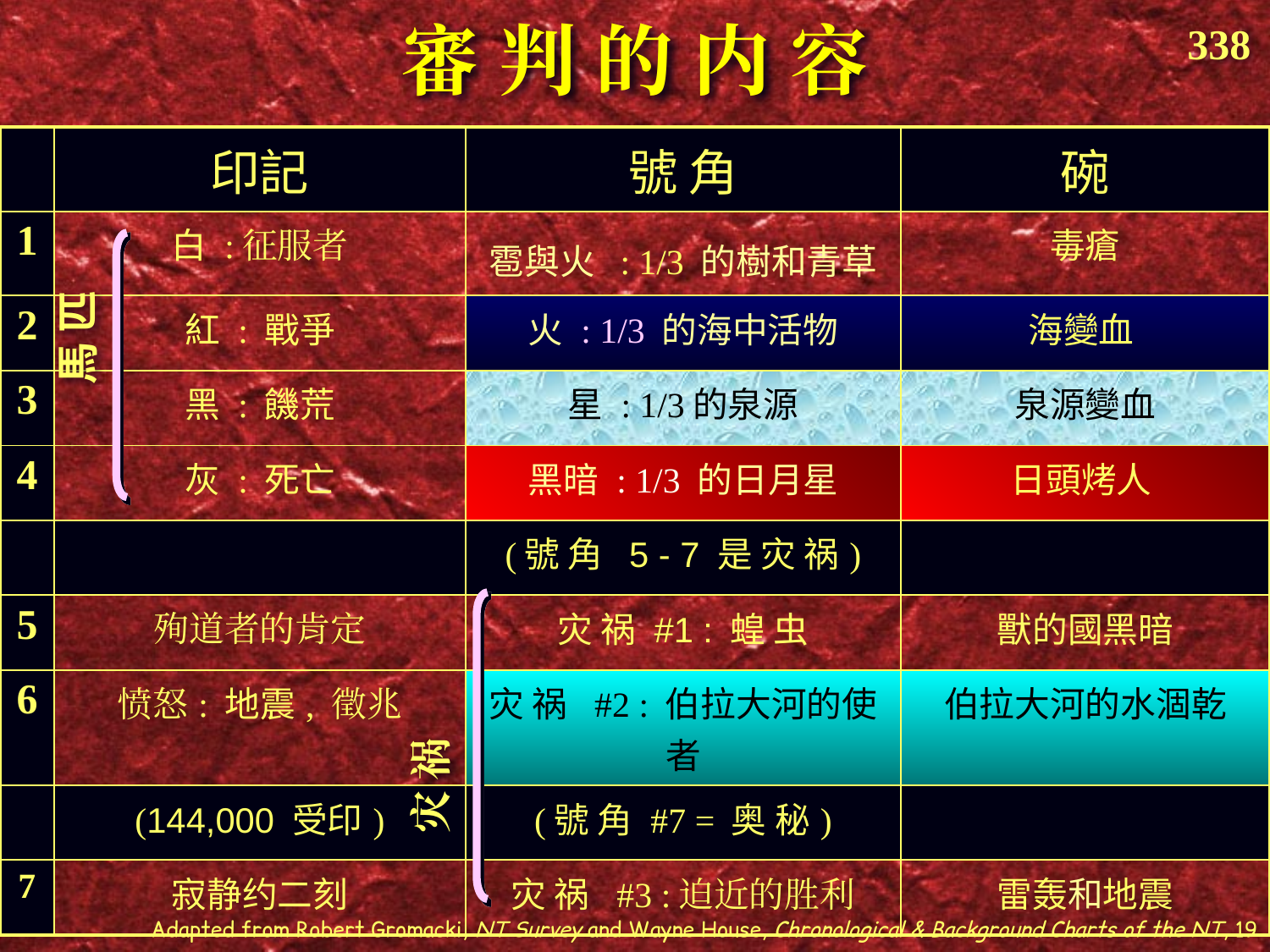

# 審 判 的 内 容
338
|  | 印記 | 號 角 | 碗 |
| --- | --- | --- | --- |
| 1 | 白 :征服者 | 雹與火 : 1/3 的樹和青草 | 毒瘡 |
| 2 | 紅 : 戰爭 | 火 : 1/3 的海中活物 | 海變血 |
| 3 | 黑 : 饑荒 | 星 : 1/3的泉源 | 泉源變血 |
| 4 | 灰 : 死亡 | 黑暗 : 1/3 的日月星 | 日頭烤人 |
|  |  | (號 角 5 - 7 是 灾 祸) |  |
| 5 | 殉道者的肯定 | 灾 祸 #1 : 蝗 虫 | 獸的國黑暗 |
| 6 | 愤怒: 地震, 徵兆 | 灾 祸 #2 : 伯拉大河的使者 | 伯拉大河的水涸乾 |
|  | (144,000 受印) | (號 角 #7 = 奥 秘) |  |
| 7 | 寂静约二刻 | 灾 祸 #3 :迫近的胜利 | 雷轰和地震 |

   馬 匹

灾 祸
Adapted from Robert Gromacki, NT Survey and Wayne House, Chronological & Background Charts of the NT, 19